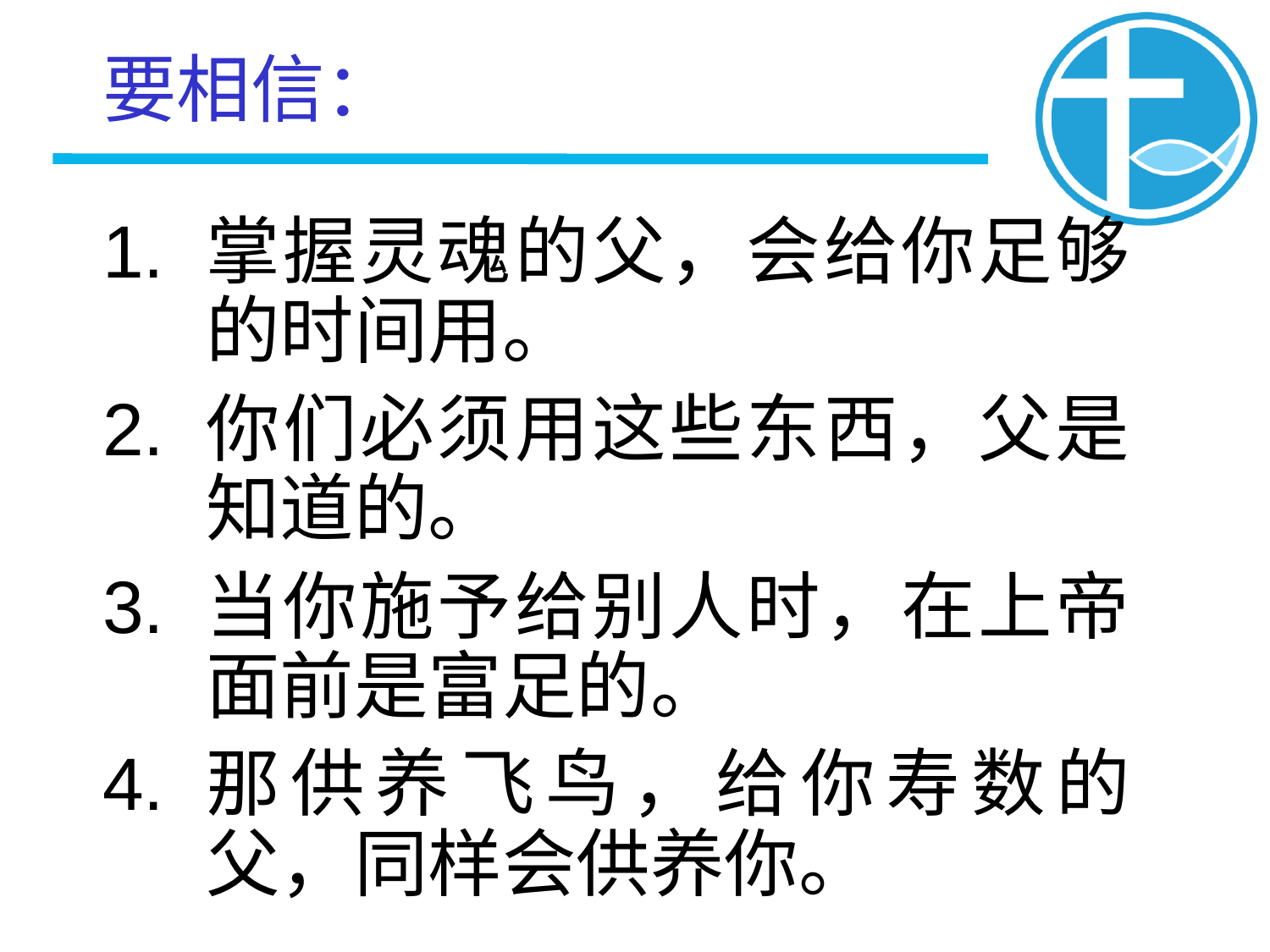

# 要相信：
掌握灵魂的⽗，会给你⾜够的时间⽤。
你们必须⽤这些东西，⽗是知道的。
当你施予给别⼈时，在上帝⾯前是富⾜的。
那供养飞鸟，给你寿数的⽗，同样会供养你。